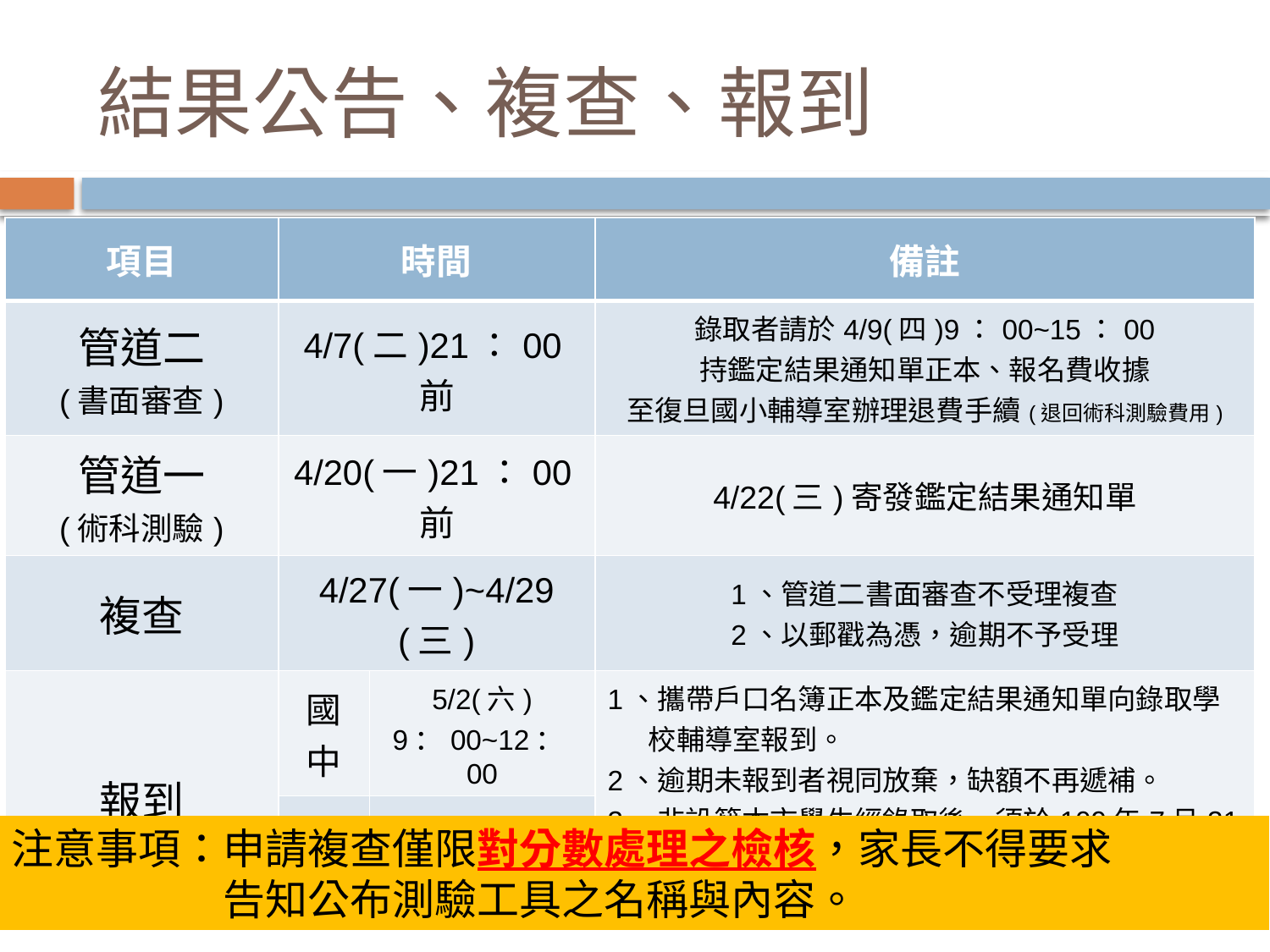

# 結果公告、複查、報到
| 項目 | 時間 |  | 備註 |
| --- | --- | --- | --- |
| 管道二 (書面審查) | 4/7(二)21：00前 |  | 錄取者請於4/9(四)9：00~15：00 持鑑定結果通知單正本、報名費收據 至復旦國小輔導室辦理退費手續(退回術科測驗費用) |
| 管道一 (術科測驗) | 4/20(一)21：00前 |  | 4/22(三)寄發鑑定結果通知單 |
| 複查 | 4/27(一)~4/29(三) |  | 1、管道二書面審查不受理複查 2、以郵戳為憑，逾期不予受理 |
| 報到 | 國中 | 5/2(六) 9：00~12：00 | 1、攜帶戶口名簿正本及鑑定結果通知單向錄取學 　 校輔導室報到。 2、逾期未報到者視同放棄，缺額不再遞補。 3、非設籍本市學生經錄取後，須於109年7月31日 　(含)前將戶籍遷至本市始能就讀。 |
|  | 國小 | 5/4(一) 8：00~15：00 |  |
注意事項：申請複查僅限對分數處理之檢核，家長不得要求
　　　　　告知公布測驗工具之名稱與內容。